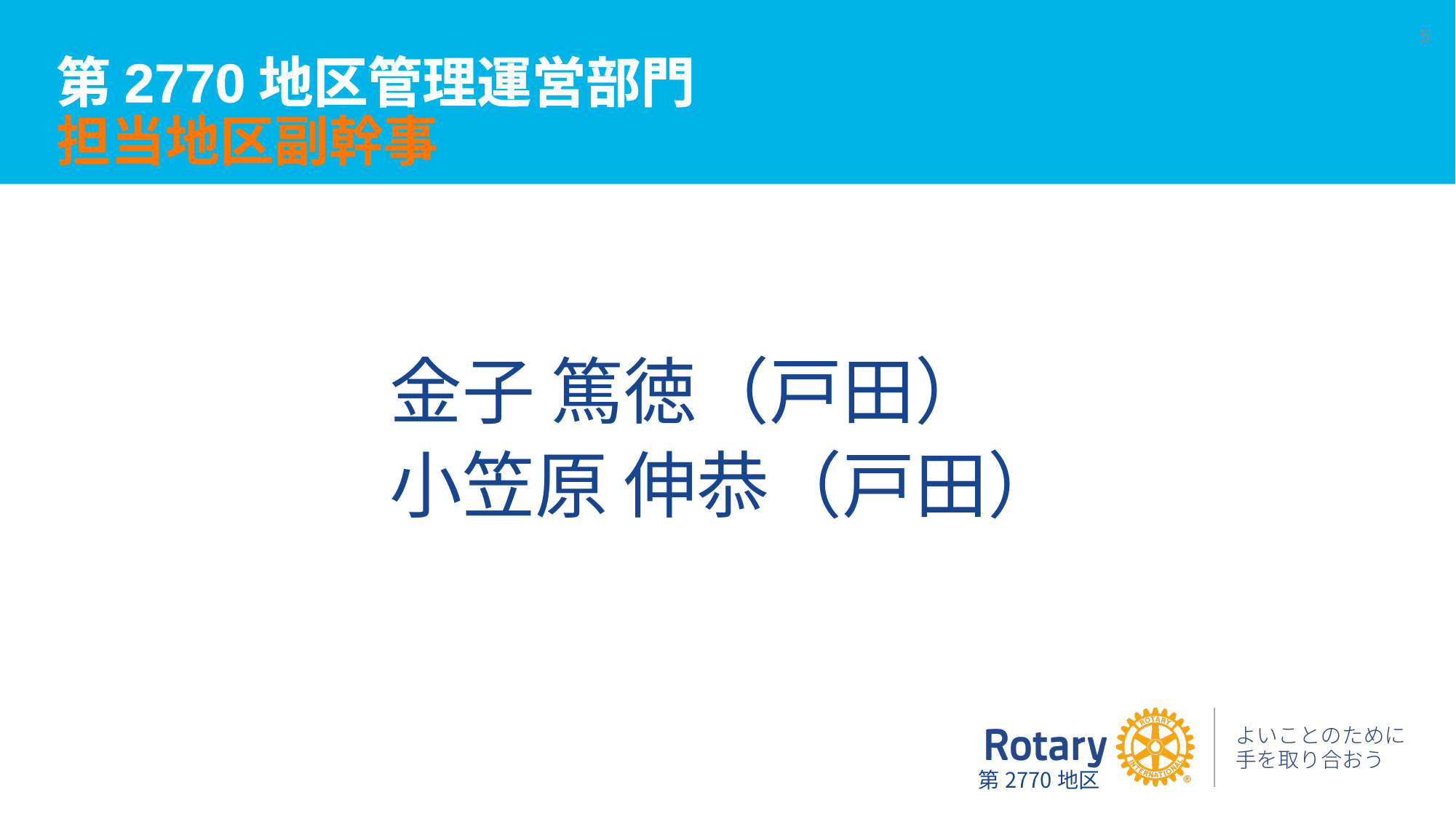

# 第2770地区管理運営部門 担当地区副幹事
5
金子 篤徳（戸田）
小笠原 伸恭（戸田）